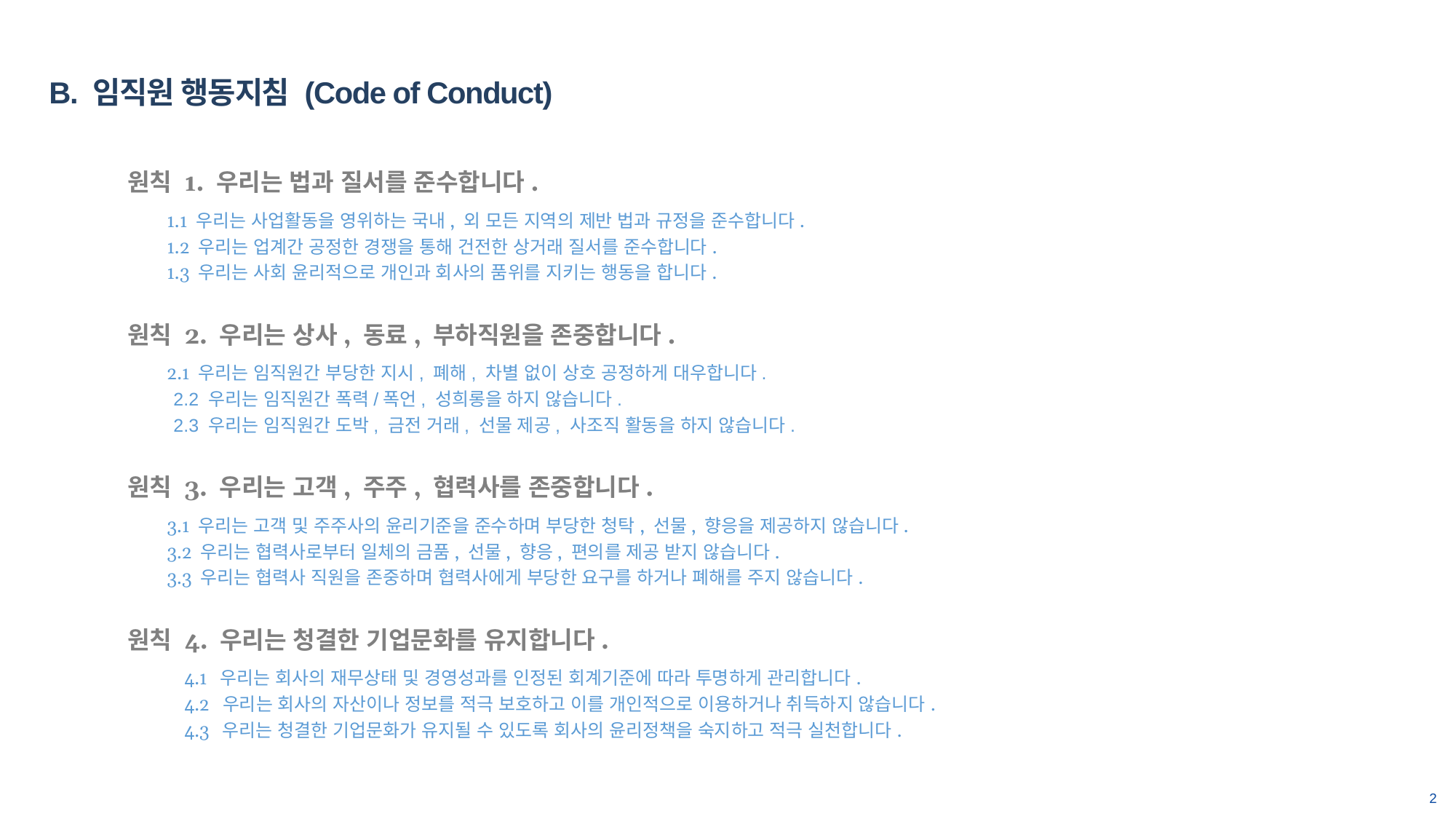

B. 임직원 행동지침 (Code of Conduct)
원칙 1. 우리는 법과 질서를 준수합니다.

         1.1 우리는 사업활동을 영위하는 국내, 외 모든 지역의 제반 법과 규정을 준수합니다.
         1.2 우리는 업계간 공정한 경쟁을 통해 건전한 상거래 질서를 준수합니다.
         1.3 우리는 사회 윤리적으로 개인과 회사의 품위를 지키는 행동을 합니다.

원칙 2. 우리는 상사, 동료, 부하직원을 존중합니다.

         2.1 우리는 임직원간 부당한 지시, 폐해, 차별 없이 상호 공정하게 대우합니다.
         2.2 우리는 임직원간 폭력/폭언, 성희롱을 하지 않습니다.
         2.3 우리는 임직원간 도박, 금전 거래, 선물 제공, 사조직 활동을 하지 않습니다.

원칙 3. 우리는 고객, 주주, 협력사를 존중합니다.

         3.1 우리는 고객 및 주주사의 윤리기준을 준수하며 부당한 청탁, 선물, 향응을 제공하지 않습니다.
         3.2 우리는 협력사로부터 일체의 금품, 선물, 향응, 편의를 제공 받지 않습니다.
         3.3 우리는 협력사 직원을 존중하며 협력사에게 부당한 요구를 하거나 폐해를 주지 않습니다.

원칙 4. 우리는 청결한 기업문화를 유지합니다.

             4.1  우리는 회사의 재무상태 및 경영성과를 인정된 회계기준에 따라 투명하게 관리합니다.
             4.2  우리는 회사의 자산이나 정보를 적극 보호하고 이를 개인적으로 이용하거나 취득하지 않습니다.
             4.3  우리는 청결한 기업문화가 유지될 수 있도록 회사의 윤리정책을 숙지하고 적극 실천합니다.